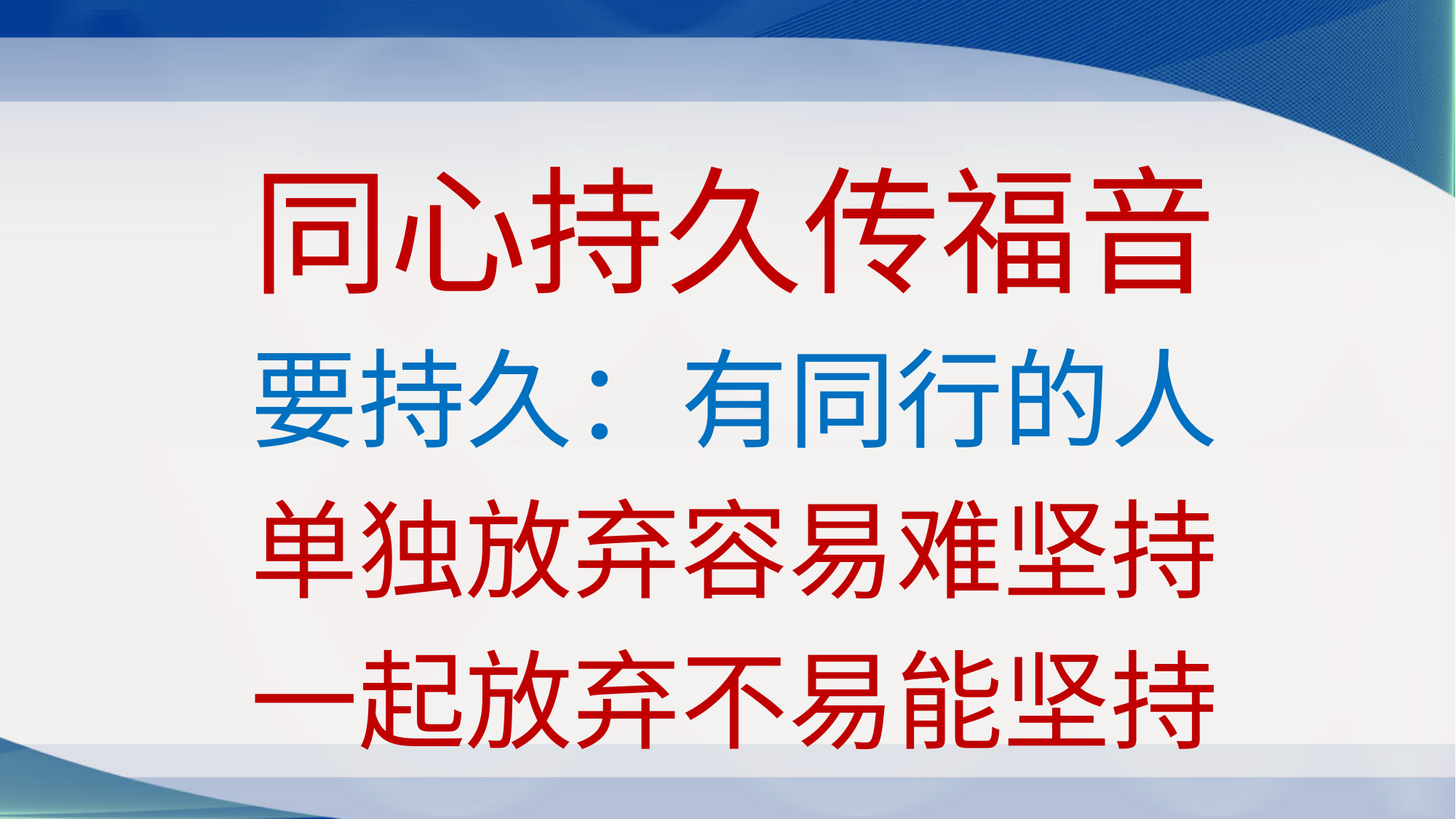

同心持久传福音
要持久：有同行的人
单独放弃容易难坚持
一起放弃不易能坚持